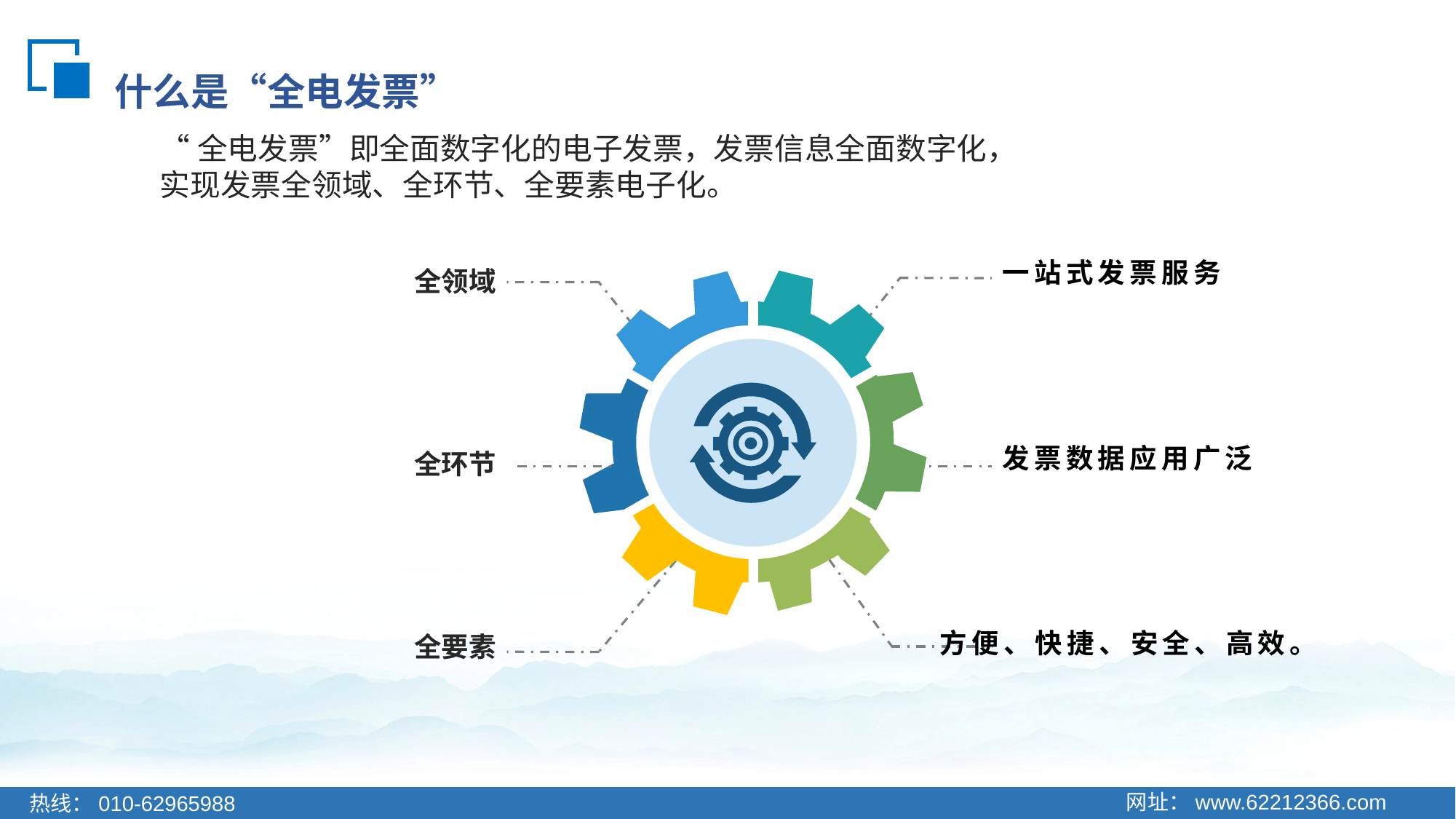

# 什么是“全电发票”
“全电发票”即全面数字化的电子发票，发票信息全面数字化，
实现发票全领域、全环节、全要素电子化。

一站式发票服务
全领域

发票数据应用广泛
全环节

方便、快捷、安全、高效。
全要素
网址：www.62212366.com
热线：010-62965988
网址：www.62212366.com

热线：010-62965988